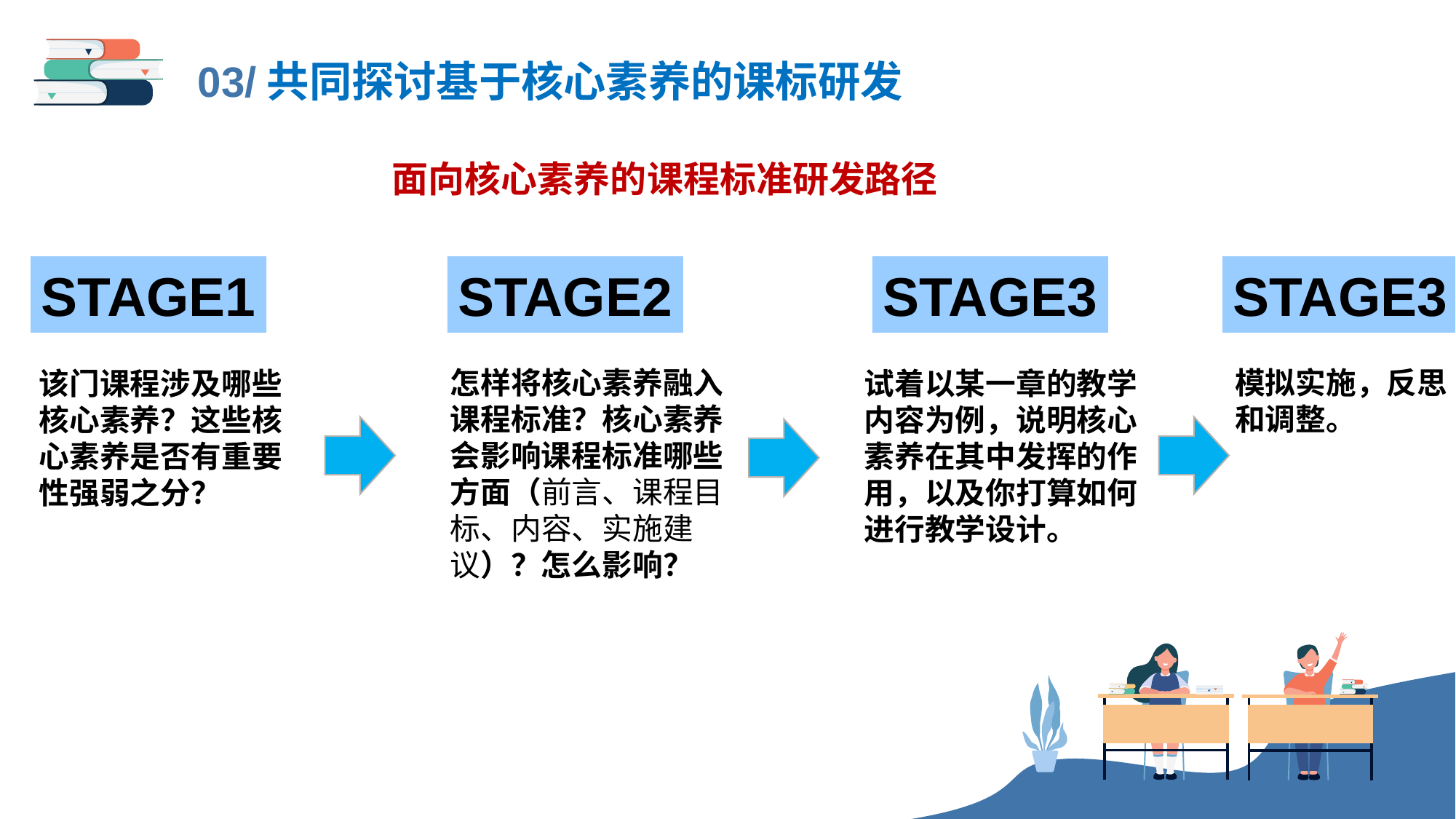

03/共同探讨基于核心素养的课标研发
面向核心素养的课程标准研发路径
STAGE3
STAGE1
STAGE2
STAGE3
怎样将核心素养融入课程标准？核心素养会影响课程标准哪些方面（前言、课程目标、内容、实施建议）？怎么影响？
模拟实施，反思和调整。
该门课程涉及哪些核心素养？这些核心素养是否有重要性强弱之分？
试着以某一章的教学内容为例，说明核心素养在其中发挥的作用，以及你打算如何进行教学设计。